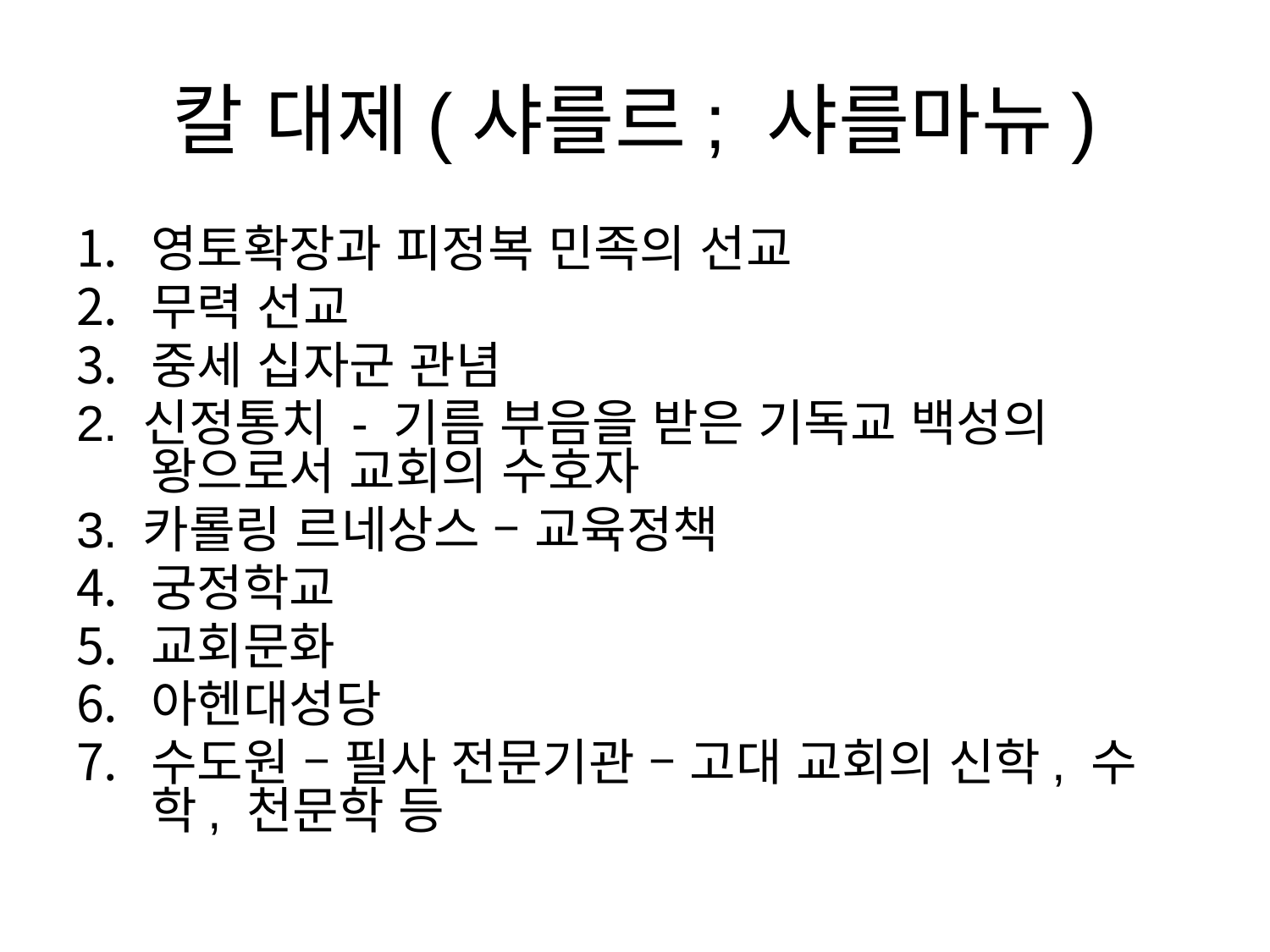

# 칼 대제(샤를르; 샤를마뉴)
영토확장과 피정복 민족의 선교
무력 선교
중세 십자군 관념
2. 신정통치 - 기름 부음을 받은 기독교 백성의 왕으로서 교회의 수호자
3. 카롤링 르네상스 – 교육정책
궁정학교
교회문화
아헨대성당
수도원 – 필사 전문기관 – 고대 교회의 신학, 수학, 천문학 등